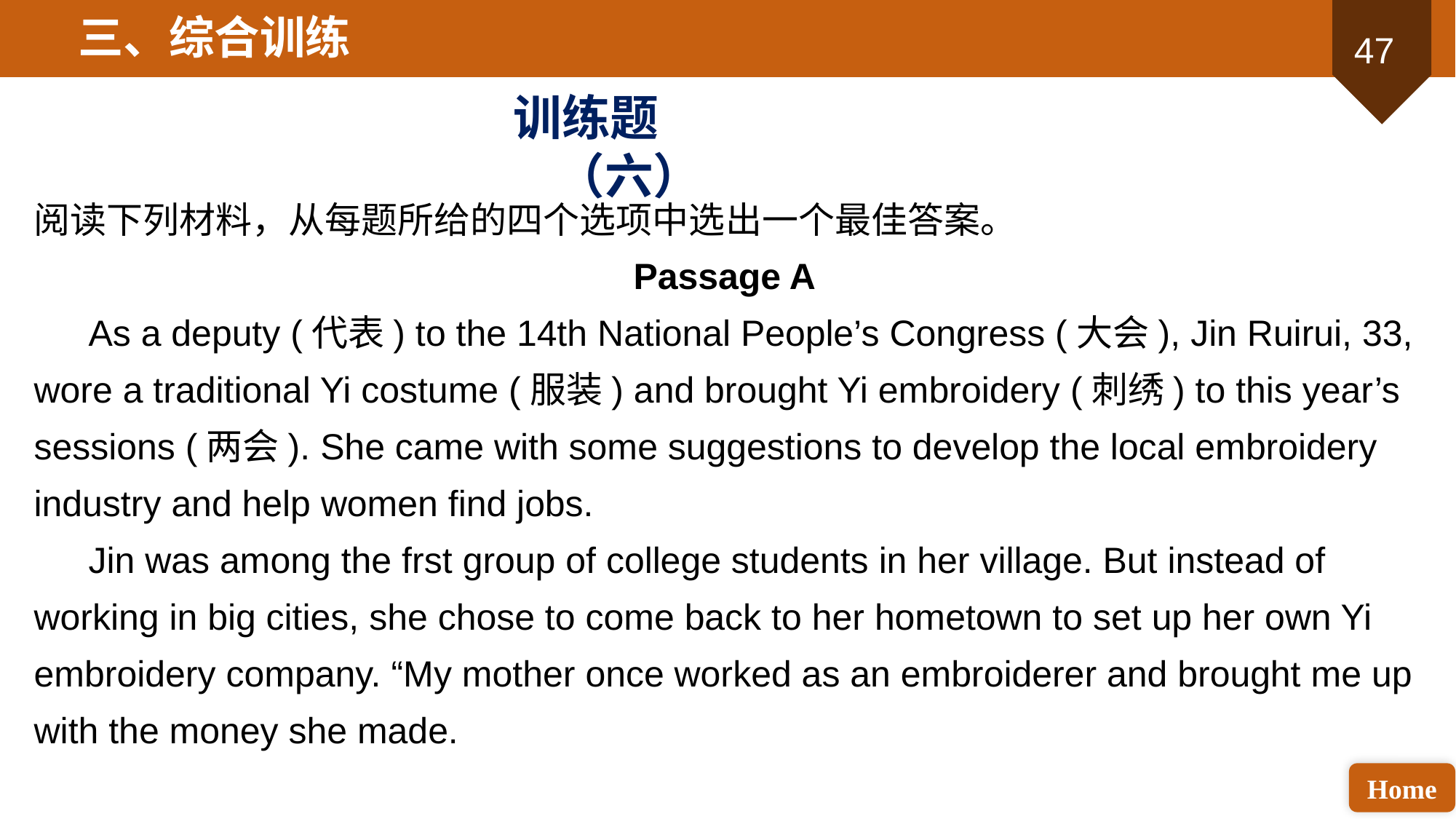

三、综合训练
训练题（六）
阅读下列材料，从每题所给的四个选项中选出一个最佳答案。
Passage A
As a deputy (代表) to the 14th National People’s Congress (大会), Jin Ruirui, 33, wore a traditional Yi costume (服装) and brought Yi embroidery (刺绣) to this year’s sessions (两会). She came with some suggestions to develop the local embroidery industry and help women find jobs.
Jin was among the frst group of college students in her village. But instead of working in big cities, she chose to come back to her hometown to set up her own Yi embroidery company. “My mother once worked as an embroiderer and brought me up with the money she made.